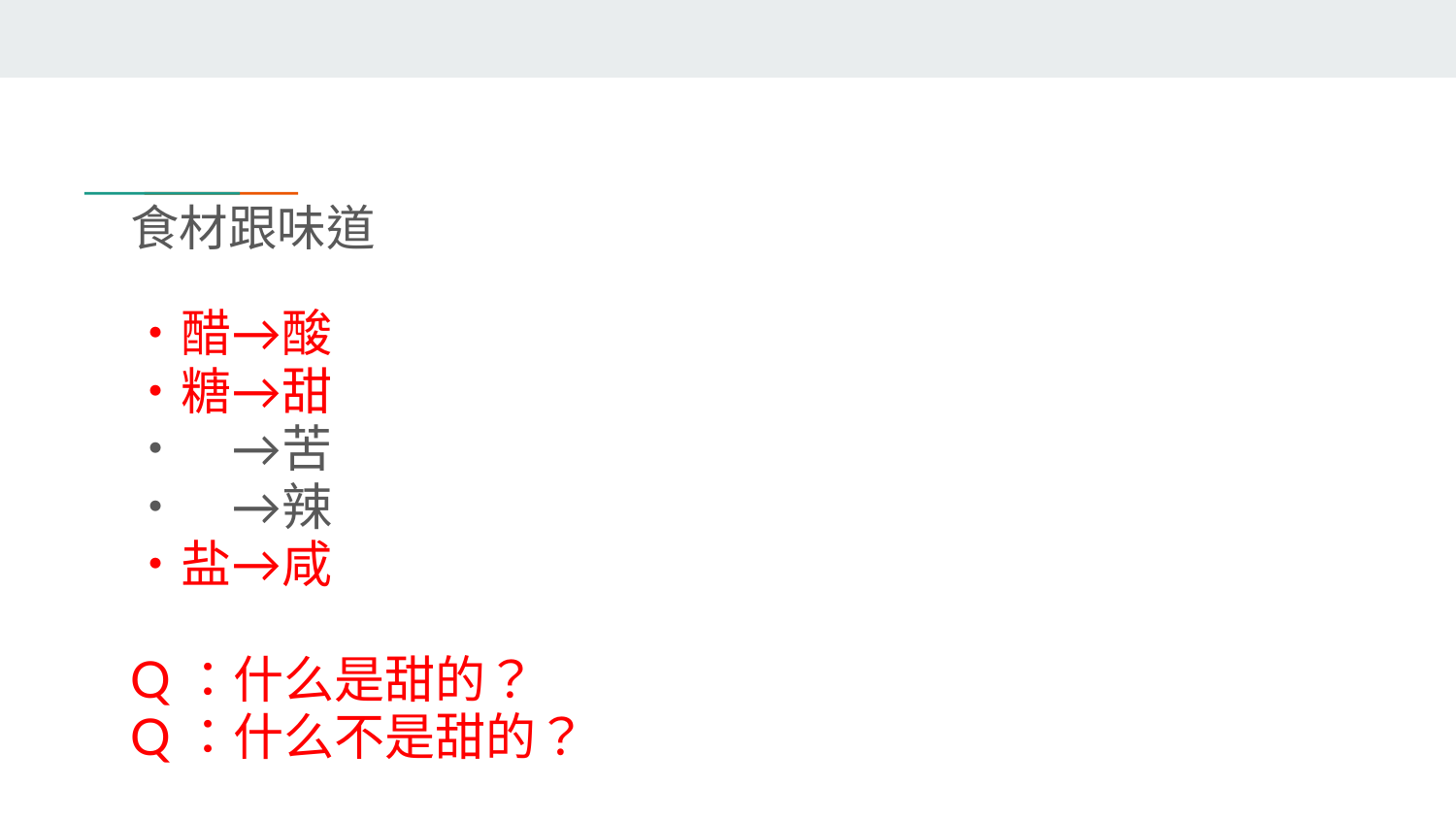

# 食材跟味道

・醋→酸
・糖→甜
・　→苦
・　→辣
・盐→咸

Q：什么是甜的？
Q：什么不是甜的？